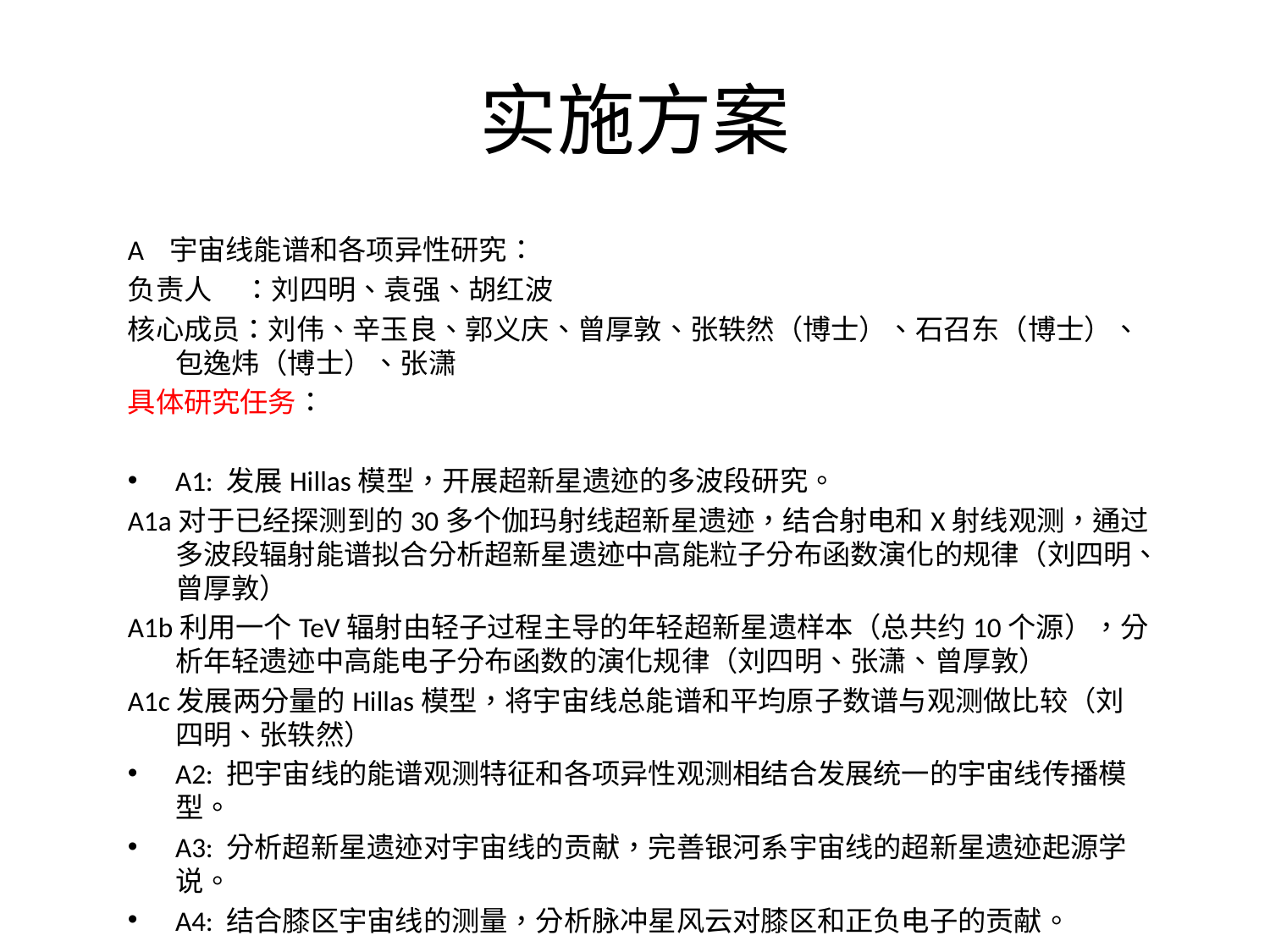

# 实施方案
A   宇宙线能谱和各项异性研究：
负责人     ：刘四明、袁强、胡红波
核心成员：刘伟、辛玉良、郭义庆、曾厚敦、张轶然（博士）、石召东（博士）、包逸炜（博士）、张潇
具体研究任务：

A1: 发展Hillas模型，开展超新星遗迹的多波段研究。
A1a对于已经探测到的30多个伽玛射线超新星遗迹，结合射电和X射线观测，通过多波段辐射能谱拟合分析超新星遗迹中高能粒子分布函数演化的规律（刘四明、曾厚敦）
A1b利用一个TeV辐射由轻子过程主导的年轻超新星遗样本（总共约10个源），分析年轻遗迹中高能电子分布函数的演化规律（刘四明、张潇、曾厚敦）
A1c发展两分量的Hillas模型，将宇宙线总能谱和平均原子数谱与观测做比较（刘四明、张轶然）
A2: 把宇宙线的能谱观测特征和各项异性观测相结合发展统一的宇宙线传播模型。
A3: 分析超新星遗迹对宇宙线的贡献，完善银河系宇宙线的超新星遗迹起源学说。
A4: 结合膝区宇宙线的测量，分析脉冲星风云对膝区和正负电子的贡献。